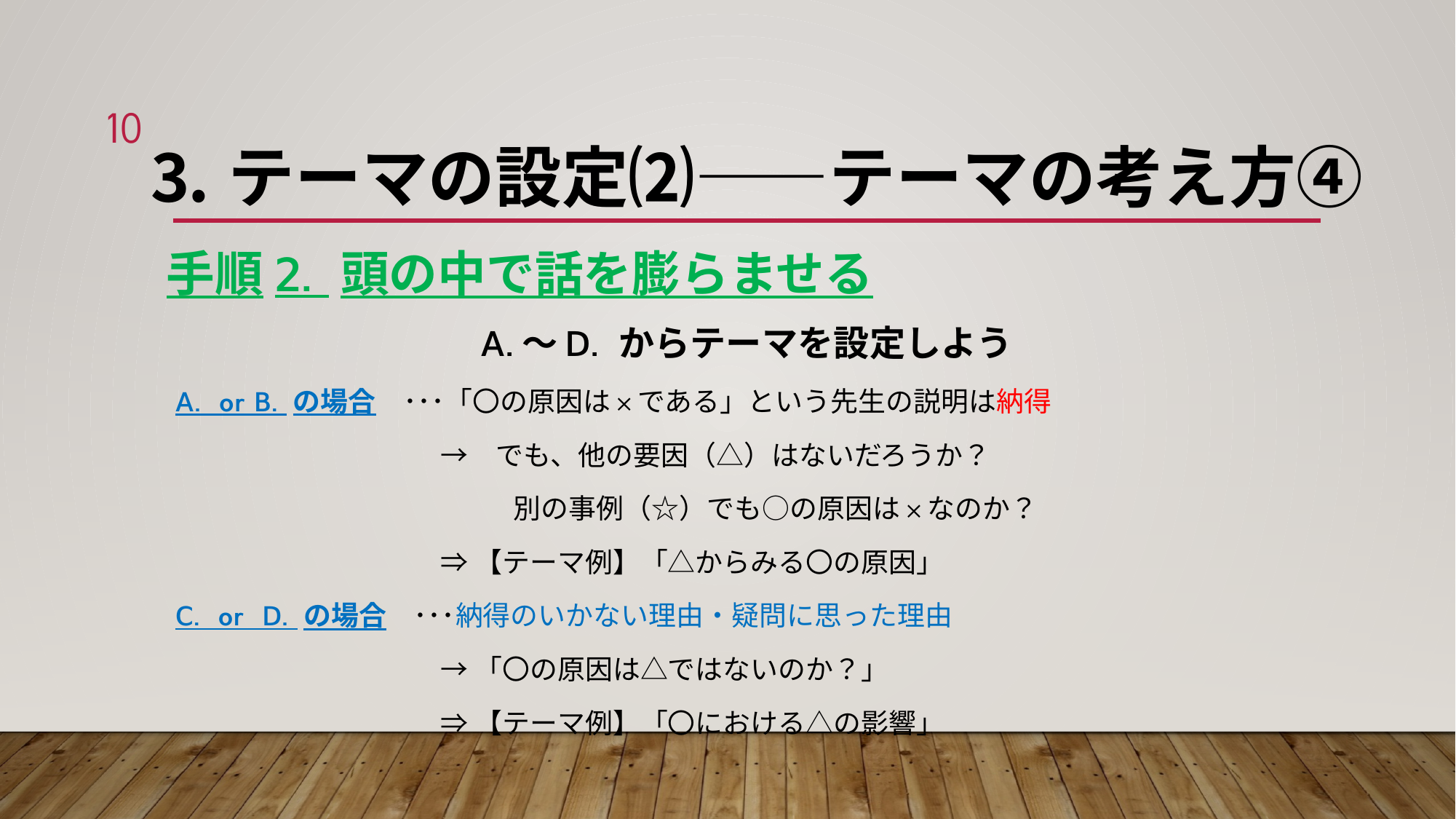

10
⒊テーマの設定⑵——テーマの考え方④
手順2. 頭の中で話を膨らませる
A.～D. からテーマを設定しよう
A.  or B. の場合　･･･「〇の原因は×である」という先生の説明は納得
	　　　　　　→　でも、他の要因（△）はないだろうか？
　　　　　　　　　　　　 別の事例（☆）でも○の原因は×なのか？
	　　　　　　⇒ 【テーマ例】「△からみる〇の原因」
C.  or  D. の場合　･･･納得のいかない理由・疑問に思った理由
	　　　　　　→ 「〇の原因は△ではないのか？」
	　　　　　　⇒ 【テーマ例】「〇における△の影響」